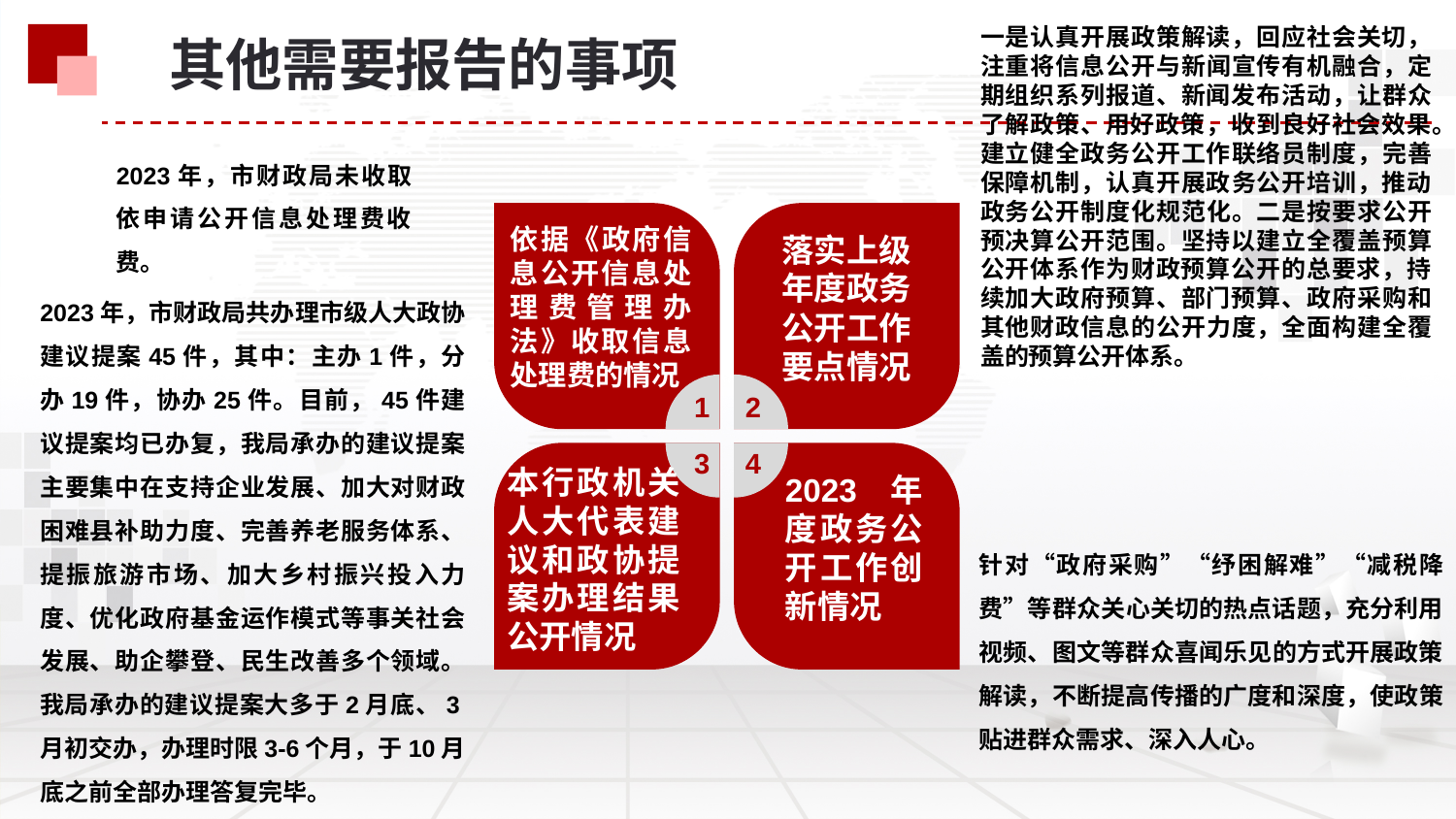

其他需要报告的事项

一是认真开展政策解读，回应社会关切，注重将信息公开与新闻宣传有机融合，定期组织系列报道、新闻发布活动，让群众了解政策、用好政策，收到良好社会效果。建立健全政务公开工作联络员制度，完善保障机制，认真开展政务公开培训，推动政务公开制度化规范化。二是按要求公开预决算公开范围。坚持以建立全覆盖预算公开体系作为财政预算公开的总要求，持续加大政府预算、部门预算、政府采购和其他财政信息的公开力度，全面构建全覆盖的预算公开体系。
2023年，市财政局未收取依申请公开信息处理费收费。

依据《政府信息公开信息处理费管理办法》收取信息处理费的情况
落实上级年度政务公开工作要点情况
2023年，市财政局共办理市级人大政协建议提案45件，其中：主办1件，分办19件，协办25件。目前，45件建议提案均已办复，我局承办的建议提案主要集中在支持企业发展、加大对财政困难县补助力度、完善养老服务体系、提振旅游市场、加大乡村振兴投入力度、优化政府基金运作模式等事关社会发展、助企攀登、民生改善多个领域。我局承办的建议提案大多于2月底、3月初交办，办理时限3-6个月，于10月底之前全部办理答复完毕。

1
2

3
4
本行政机关人大代表建议和政协提案办理结果公开情况
2023年度政务公开工作创新情况
针对“政府采购”“纾困解难”“减税降费”等群众关心关切的热点话题，充分利用视频、图文等群众喜闻乐见的方式开展政策解读，不断提高传播的广度和深度，使政策贴进群众需求、深入人心。